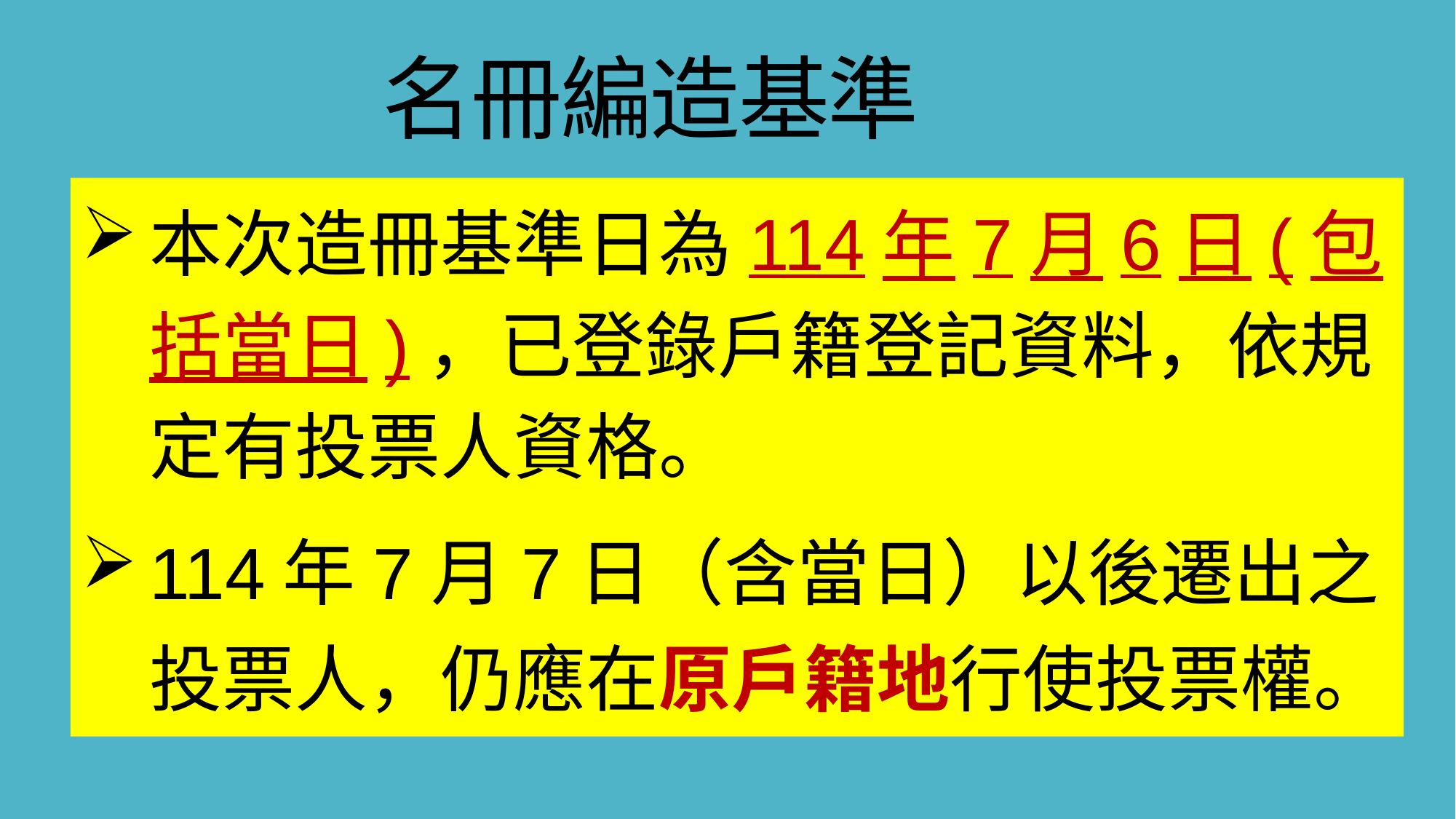

名冊編造基準
本次造冊基準日為114年7月6日(包括當日)，已登錄戶籍登記資料，依規定有投票人資格。
114年7月7日（含當日）以後遷出之投票人，仍應在原戶籍地行使投票權。